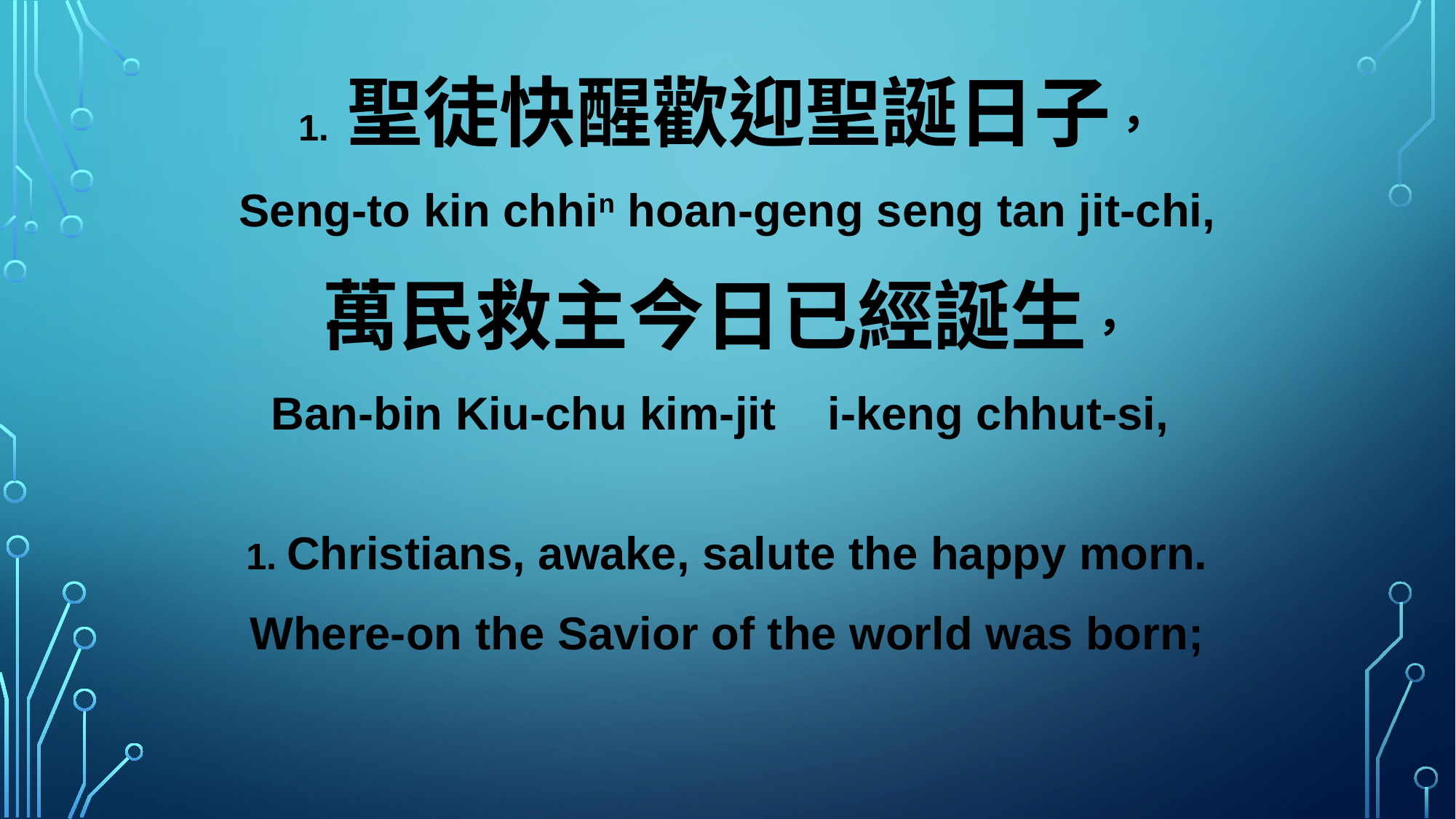

1. 聖徒快醒歡迎聖誕日子，
Seng-to kin chhin hoan-geng seng tan jit-chi,
萬民救主今日已經誕生，
     Ban-bin Kiu-chu kim-jit    i-keng chhut-si,

1. Christians, awake, salute the happy morn.
Where-on the Savior of the world was born;